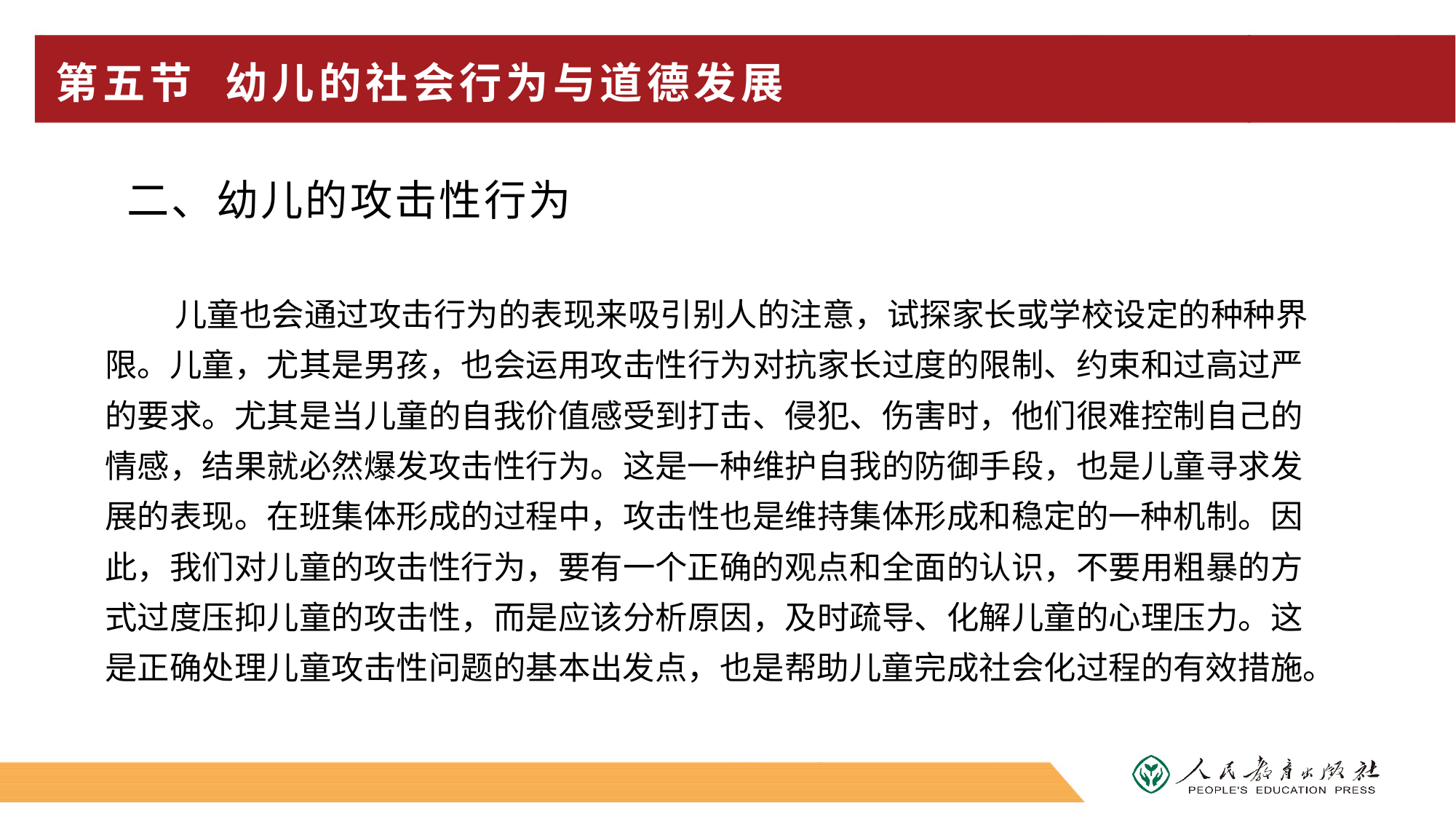

# 第五节  幼儿的社会行为与道德发展
 二、幼儿的攻击性行为
儿童也会通过攻击行为的表现来吸引别人的注意，试探家长或学校设定的种种界限。儿童，尤其是男孩，也会运用攻击性行为对抗家长过度的限制、约束和过高过严的要求。尤其是当儿童的自我价值感受到打击、侵犯、伤害时，他们很难控制自己的情感，结果就必然爆发攻击性行为。这是一种维护自我的防御手段，也是儿童寻求发展的表现。在班集体形成的过程中，攻击性也是维持集体形成和稳定的一种机制。因此，我们对儿童的攻击性行为，要有一个正确的观点和全面的认识，不要用粗暴的方式过度压抑儿童的攻击性，而是应该分析原因，及时疏导、化解儿童的心理压力。这是正确处理儿童攻击性问题的基本出发点，也是帮助儿童完成社会化过程的有效措施。